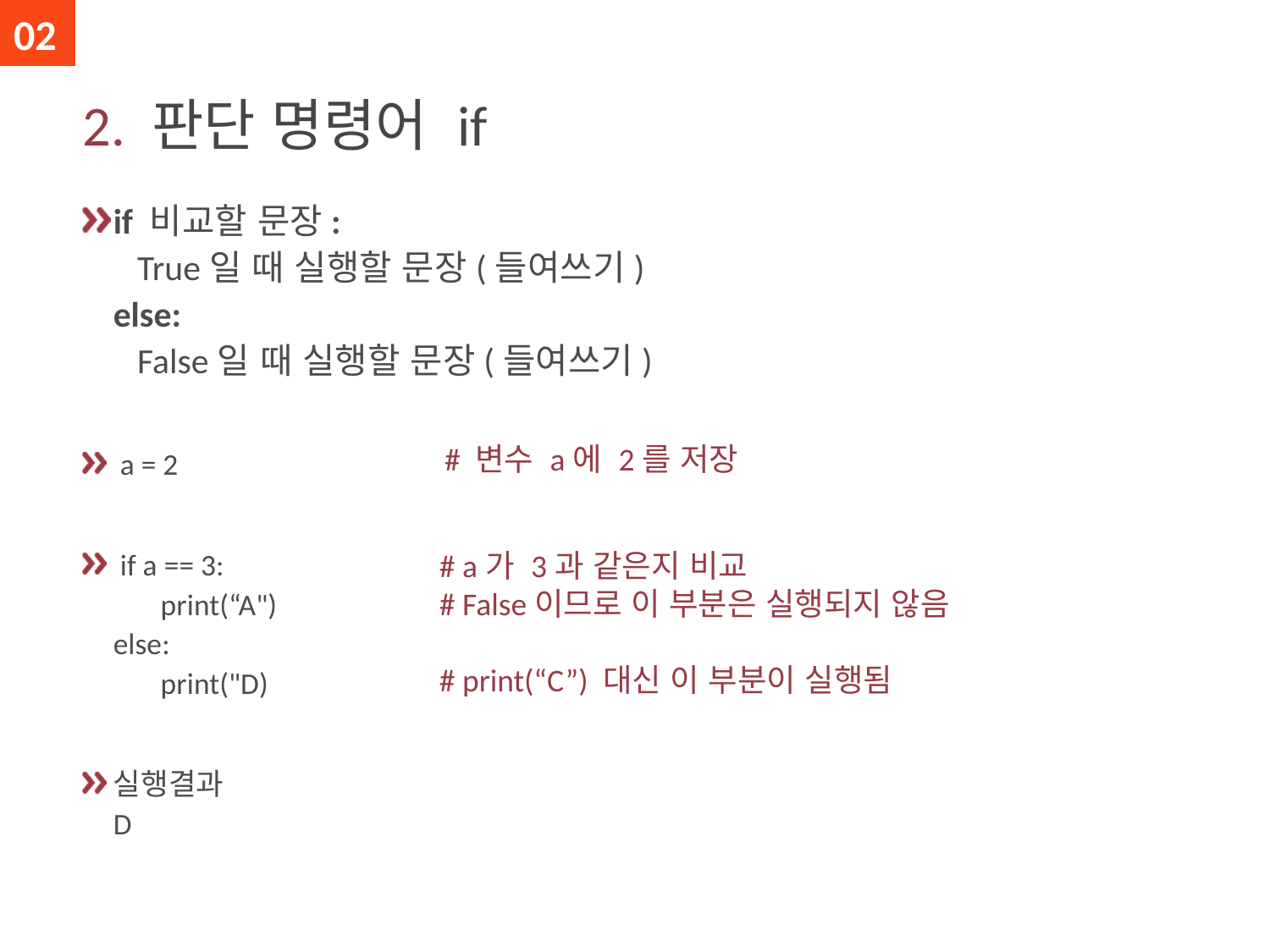

02
# 2. 판단 명령어 if
if 비교할 문장:
   True일 때 실행할 문장(들여쓰기)
else:
   False일 때 실행할 문장(들여쓰기)

 a = 2

 if a == 3:
       print(“A")
else:
       print("D)

실행결과
D

# 변수 a에 2를 저장
# a가 3과 같은지 비교 # False이므로 이 부분은 실행되지 않음 # print(“C”) 대신 이 부분이 실행됨